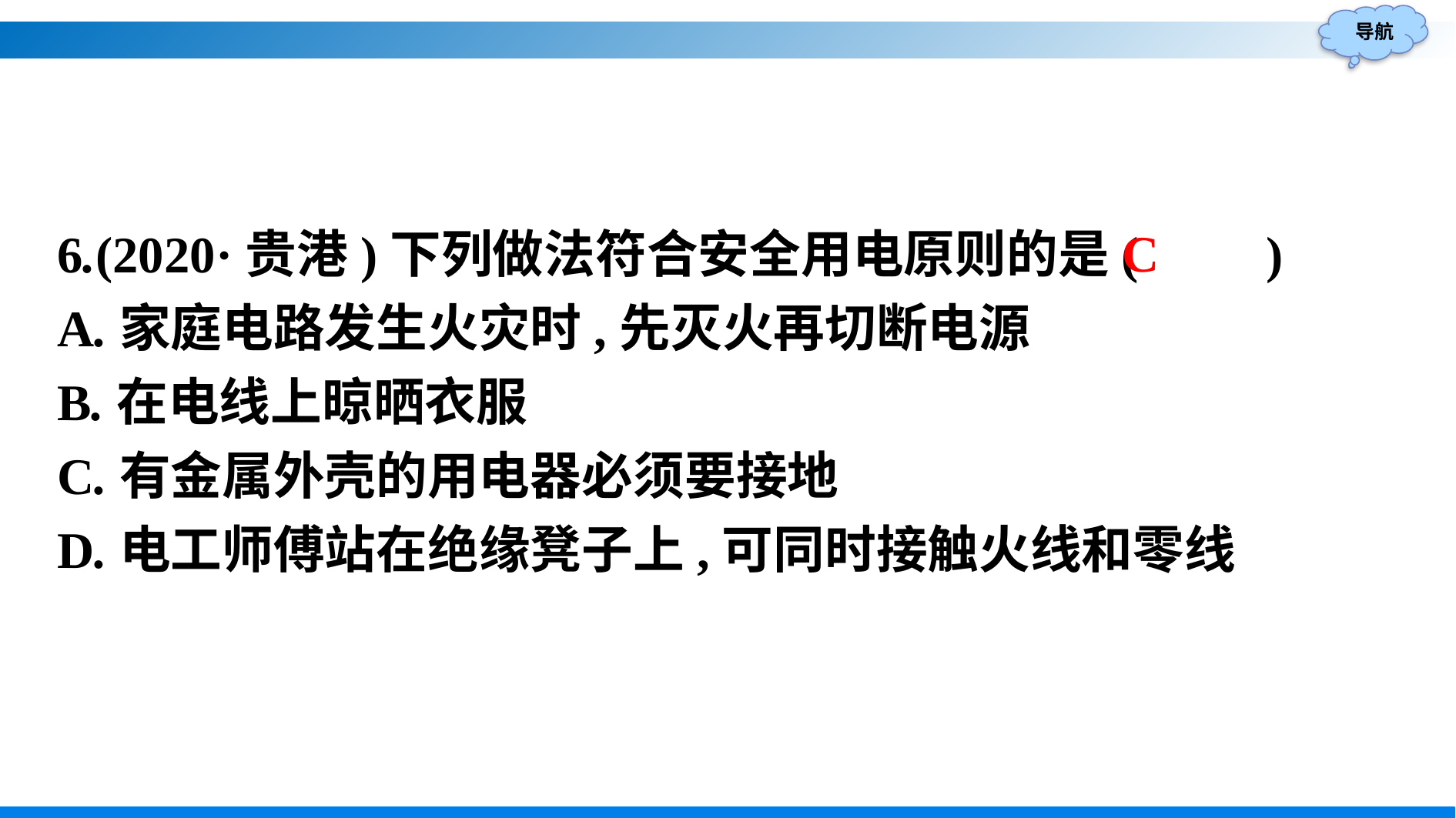

6.(2020·贵港)下列做法符合安全用电原则的是(　　)
A.家庭电路发生火灾时,先灭火再切断电源
B.在电线上晾晒衣服
C.有金属外壳的用电器必须要接地
D.电工师傅站在绝缘凳子上,可同时接触火线和零线
C